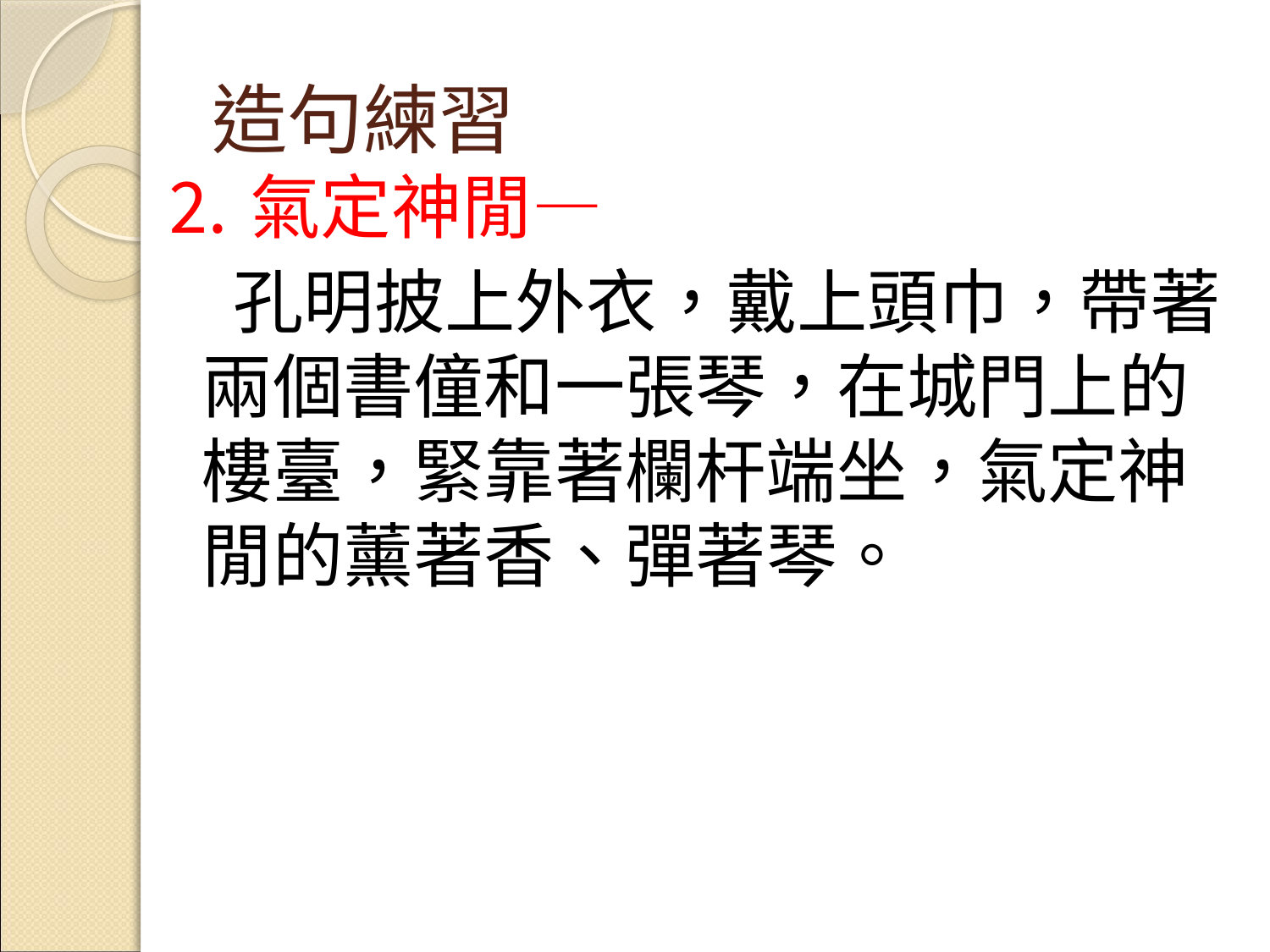

造句練習
⒉氣定神閒—
　孔明披上外衣，戴上頭巾，帶著兩個書僮和一張琴，在城門上的樓臺，緊靠著欄杆端坐，氣定神閒的薰著香、彈著琴。